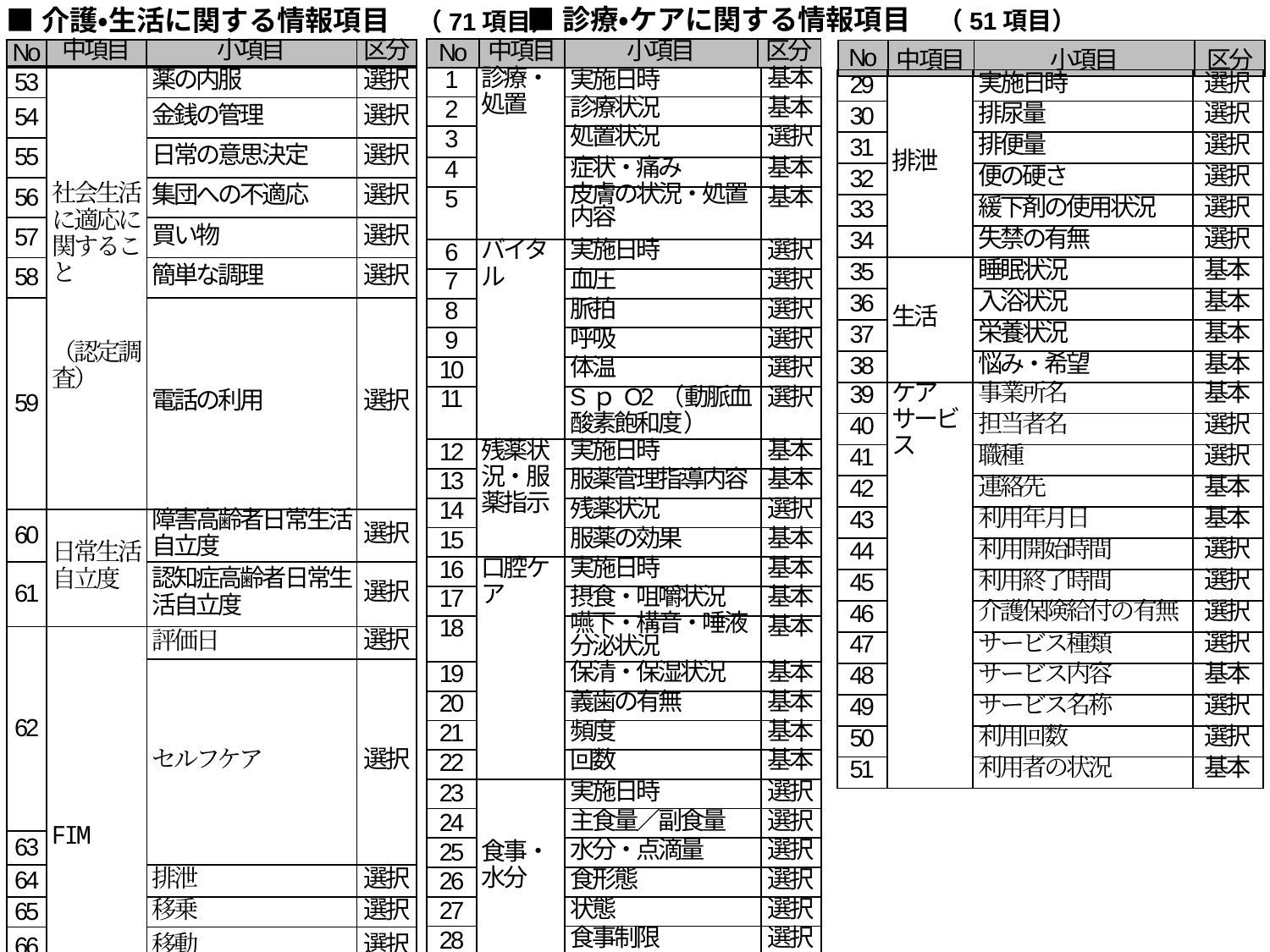

■介護・生活に関する情報項目　（71項目）
■診療・ケアに関する情報項目　（51項目）
| No | 中項目 | 小項目 | 区分 |
| --- | --- | --- | --- |
| No | 中項目 | 小項目 | 区分 |
| --- | --- | --- | --- |
| No | 中項目 | 小項目 | 区分 |
| --- | --- | --- | --- |
| 1 | 診療・処置 | 実施日時 | 基本 |
| --- | --- | --- | --- |
| 2 |  | 診療状況 | 基本 |
| 3 |  | 処置状況 | 選択 |
| 4 |  | 症状・痛み | 基本 |
| 5 |  | 皮膚の状況・処置内容 | 基本 |
| 6 | バイタル | 実施日時 | 選択 |
| 7 |  | 血圧 | 選択 |
| 8 |  | 脈拍 | 選択 |
| 9 |  | 呼吸 | 選択 |
| 10 |  | 体温 | 選択 |
| 11 |  | SｐO2（動脈血酸素飽和度） | 選択 |
| 12 | 残薬状況・服薬指示 | 実施日時 | 基本 |
| 13 |  | 服薬管理指導内容 | 基本 |
| 14 |  | 残薬状況 | 選択 |
| 15 |  | 服薬の効果 | 基本 |
| 16 | 口腔ケア | 実施日時 | 基本 |
| 17 |  | 摂食・咀嚼状況 | 基本 |
| 18 |  | 嚥下・構音・唾液分泌状況 | 基本 |
| 19 |  | 保清・保湿状況 | 基本 |
| 20 |  | 義歯の有無 | 基本 |
| 21 |  | 頻度 | 基本 |
| 22 |  | 回数 | 基本 |
| 23 | 食事・水分 | 実施日時 | 選択 |
| 24 |  | 主食量／副食量 | 選択 |
| 25 |  | 水分・点滴量 | 選択 |
| 26 |  | 食形態 | 選択 |
| 27 |  | 状態 | 選択 |
| 28 |  | 食事制限 | 選択 |
| 53 | 社会生活に適応に関すること （認定調査） | 薬の内服 | 選択 |
| --- | --- | --- | --- |
| 54 |  | 金銭の管理 | 選択 |
| 55 |  | 日常の意思決定 | 選択 |
| 56 |  | 集団への不適応 | 選択 |
| 57 |  | 買い物 | 選択 |
| 58 |  | 簡単な調理 | 選択 |
| 59 |  | 電話の利用 | 選択 |
| 60 | 日常生活自立度 | 障害高齢者日常生活自立度 | 選択 |
| 61 |  | 認知症高齢者日常生活自立度 | 選択 |
| 62 | FIM | 評価日 | 選択 |
|  |  | セルフケア | 選択 |
| 63 |  |  |  |
| 64 |  | 排泄 | 選択 |
| 65 |  | 移乗 | 選択 |
| 66 |  | 移動 | 選択 |
| 67 |  | コミュニケーション | 選択 |
| 68 |  | 社会認識 | 選択 |
| 69 | 認知機能検査 | 評価日 | 選択 |
| 70 |  | HDS-R | 選択 |
| 71 |  | MMSE | 選択 |
| 29 | 排泄 | 実施日時 | 選択 |
| --- | --- | --- | --- |
| 30 |  | 排尿量 | 選択 |
| 31 |  | 排便量 | 選択 |
| 32 |  | 便の硬さ | 選択 |
| 33 |  | 緩下剤の使用状況 | 選択 |
| 34 |  | 失禁の有無 | 選択 |
| 35 | 生活 | 睡眠状況 | 基本 |
| 36 |  | 入浴状況 | 基本 |
| 37 |  | 栄養状況 | 基本 |
| 38 |  | 悩み・希望 | 基本 |
| 39 | ケアサービス | 事業所名 | 基本 |
| 40 |  | 担当者名 | 選択 |
| 41 |  | 職種 | 選択 |
| 42 |  | 連絡先 | 基本 |
| 43 |  | 利用年月日 | 基本 |
| 44 |  | 利用開始時間 | 選択 |
| 45 |  | 利用終了時間 | 選択 |
| 46 |  | 介護保険給付の有無 | 選択 |
| 47 |  | サービス種類 | 選択 |
| 48 |  | サービス内容 | 基本 |
| 49 |  | サービス名称 | 選択 |
| 50 |  | 利用回数 | 選択 |
| 51 |  | 利用者の状況 | 基本 |